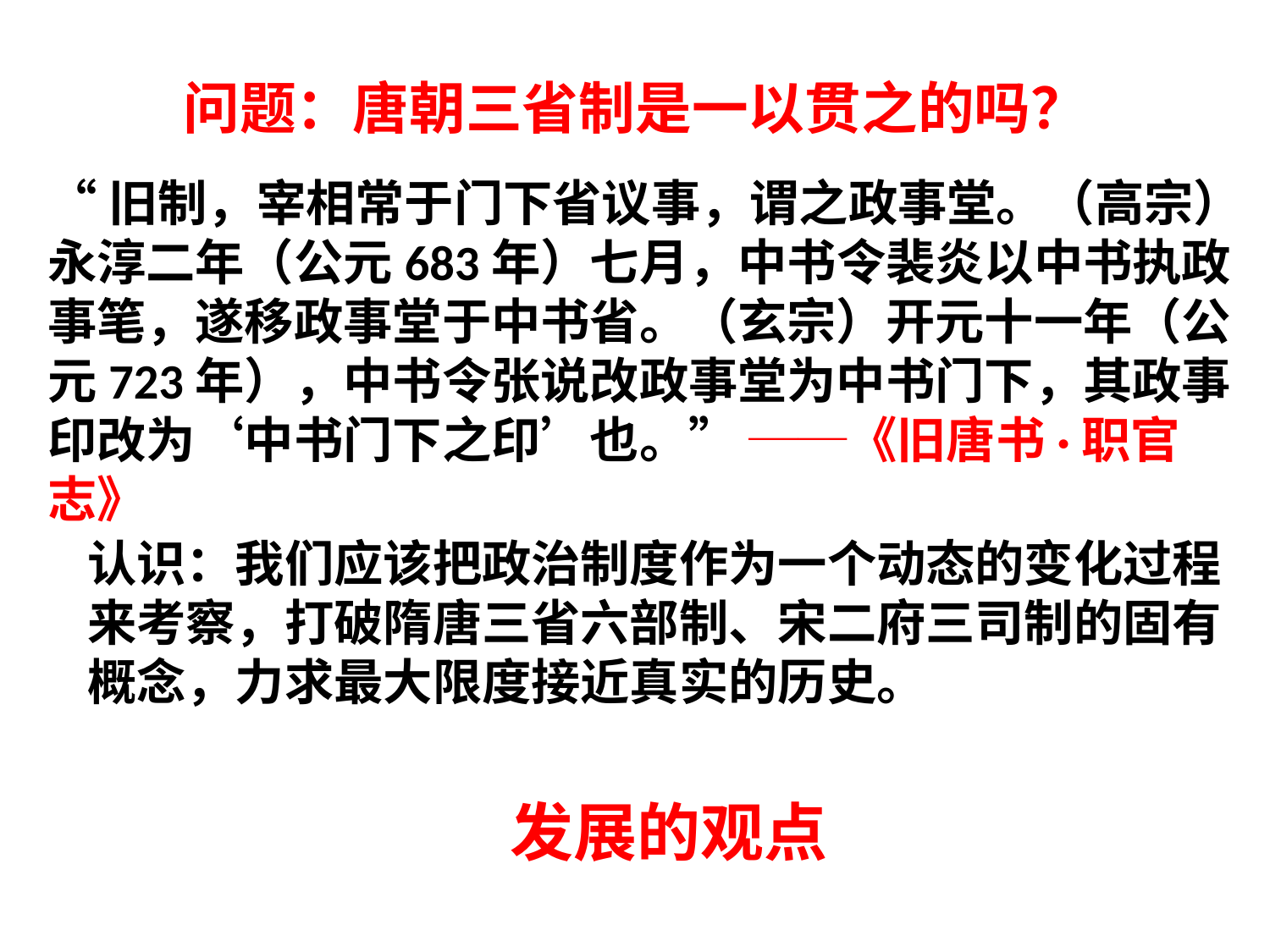

问题：唐朝三省制是一以贯之的吗？
“旧制，宰相常于门下省议事，谓之政事堂。（高宗）永淳二年（公元683年）七月，中书令裴炎以中书执政事笔，遂移政事堂于中书省。（玄宗）开元十一年（公元723年），中书令张说改政事堂为中书门下，其政事印改为‘中书门下之印’也。” ──《旧唐书·职官志》
认识：我们应该把政治制度作为一个动态的变化过程来考察，打破隋唐三省六部制、宋二府三司制的固有概念，力求最大限度接近真实的历史。
发展的观点